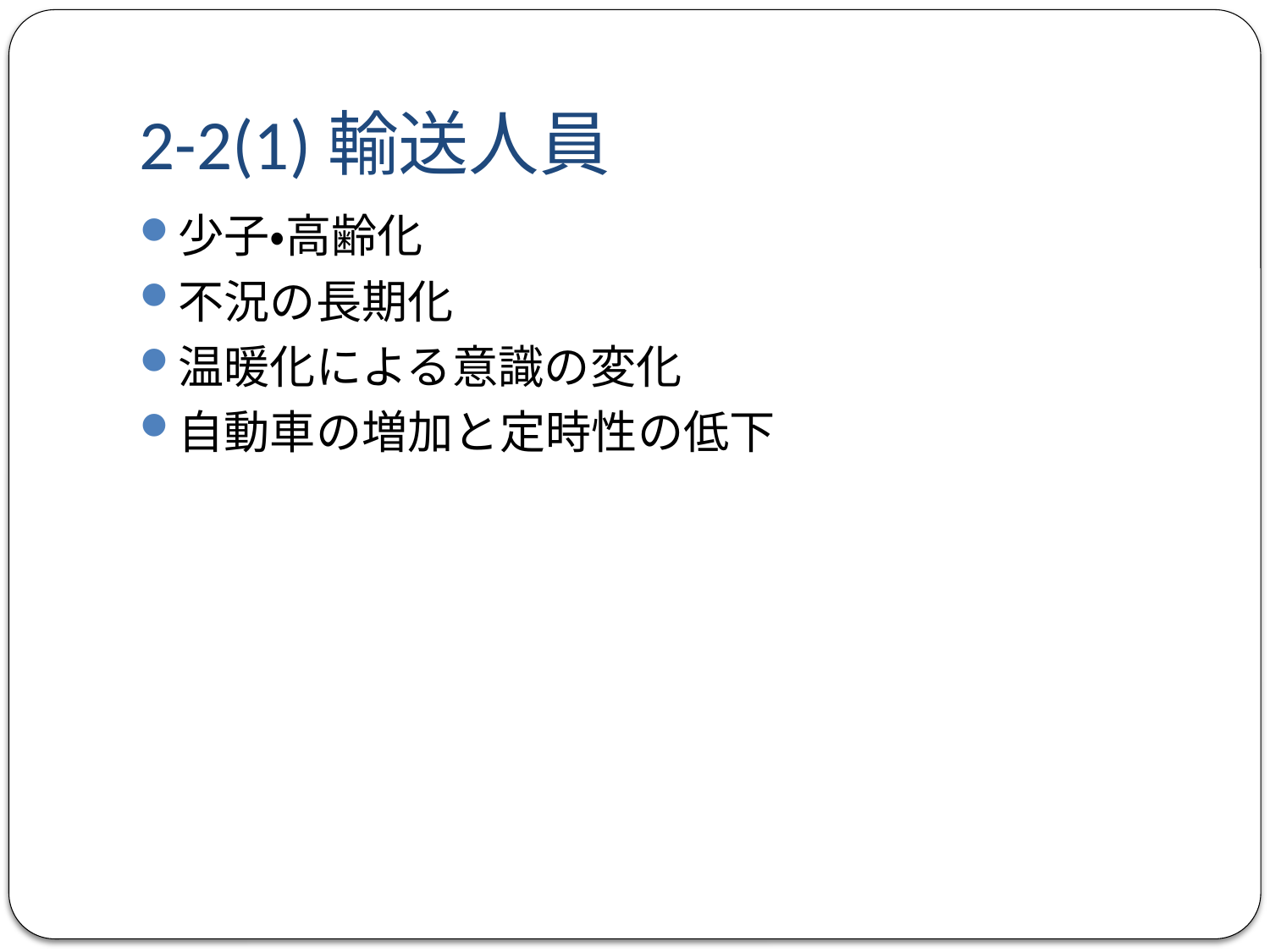

# 2-2(1)輸送人員
少子・高齢化
不況の長期化
温暖化による意識の変化
自動車の増加と定時性の低下